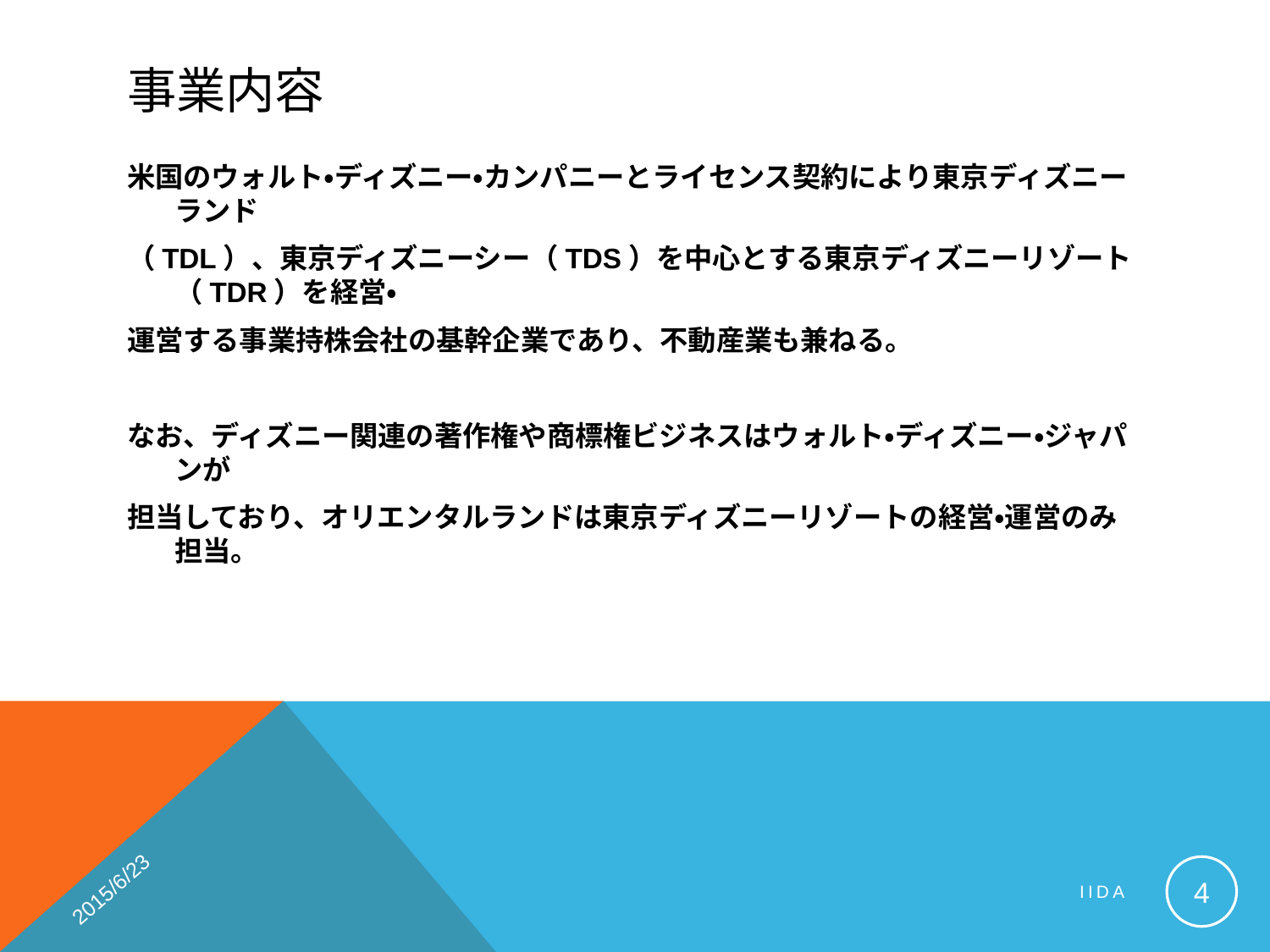

# 事業内容
米国のウォルト・ディズニー・カンパニーとライセンス契約により東京ディズニーランド
（TDL）、東京ディズニーシー（TDS）を中心とする東京ディズニーリゾート（TDR）を経営・
運営する事業持株会社の基幹企業であり、不動産業も兼ねる。

なお、ディズニー関連の著作権や商標権ビジネスはウォルト・ディズニー・ジャパンが
担当しており、オリエンタルランドは東京ディズニーリゾートの経営・運営のみ担当。
2015/6/23
4
iida